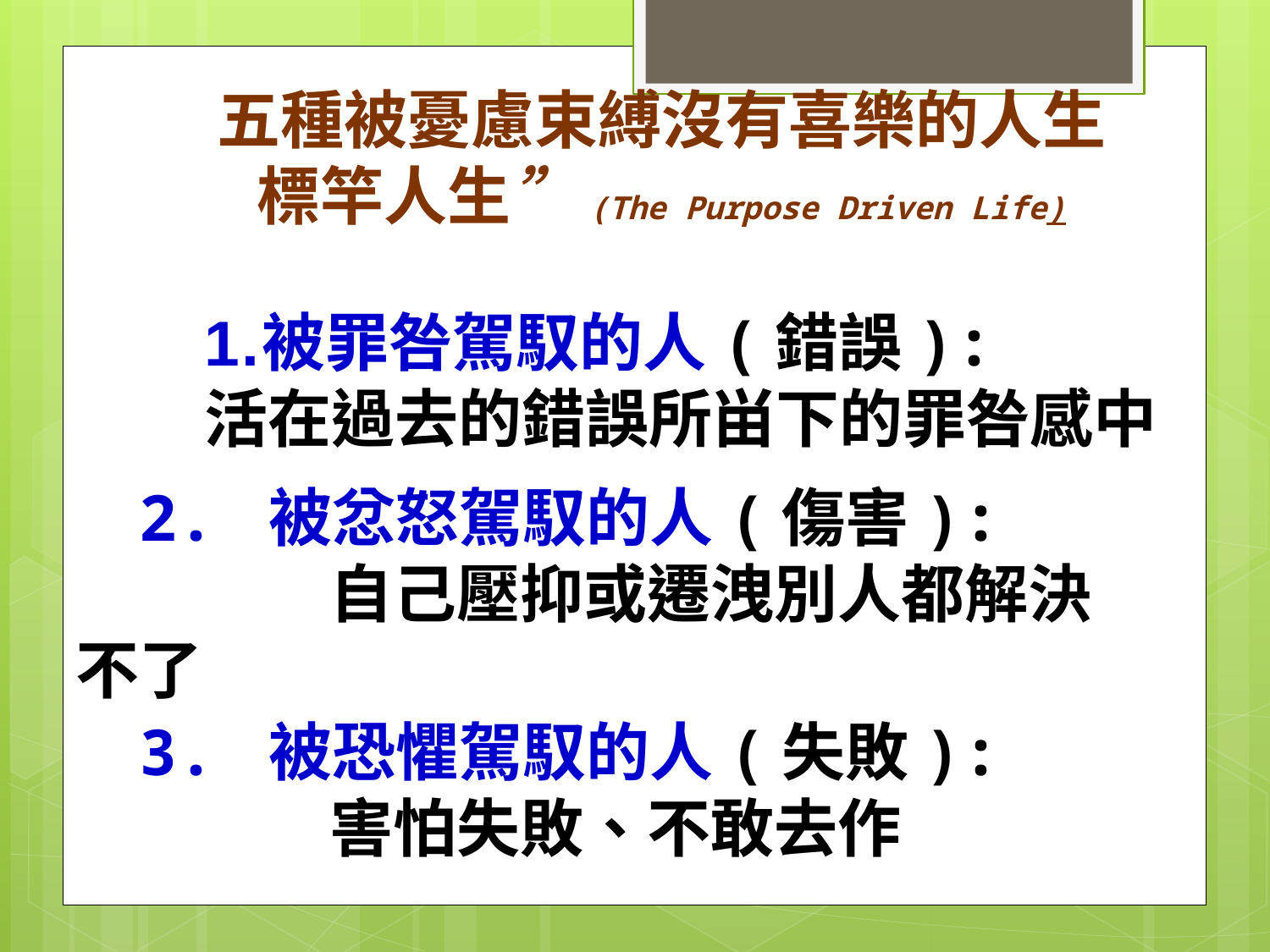

五種被憂慮束縛沒有喜樂的人生 標竿人生”(The Purpose Driven Life)
被罪咎駕馭的人(錯誤):
活在過去的錯誤所畄下的罪咎感中
2. 被忿怒駕馭的人(傷害):
		自己壓抑或遷洩別人都解決不了
3. 被恐懼駕馭的人(失敗):
		害怕失敗、不敢去作